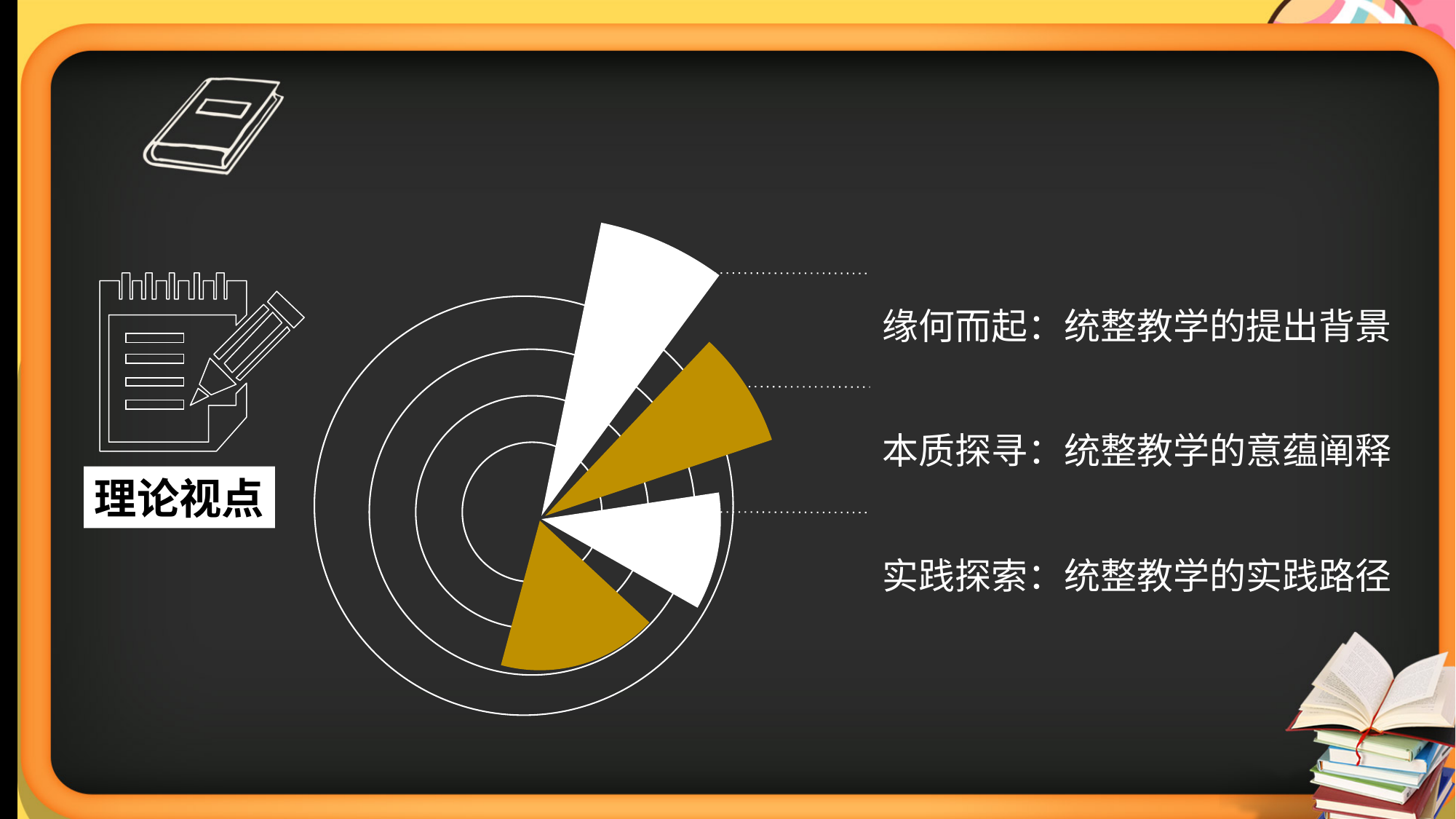

缘何而起：统整教学的提出背景

本质探寻：统整教学的意蕴阐释

理论视点
实践探索：统整教学的实践路径